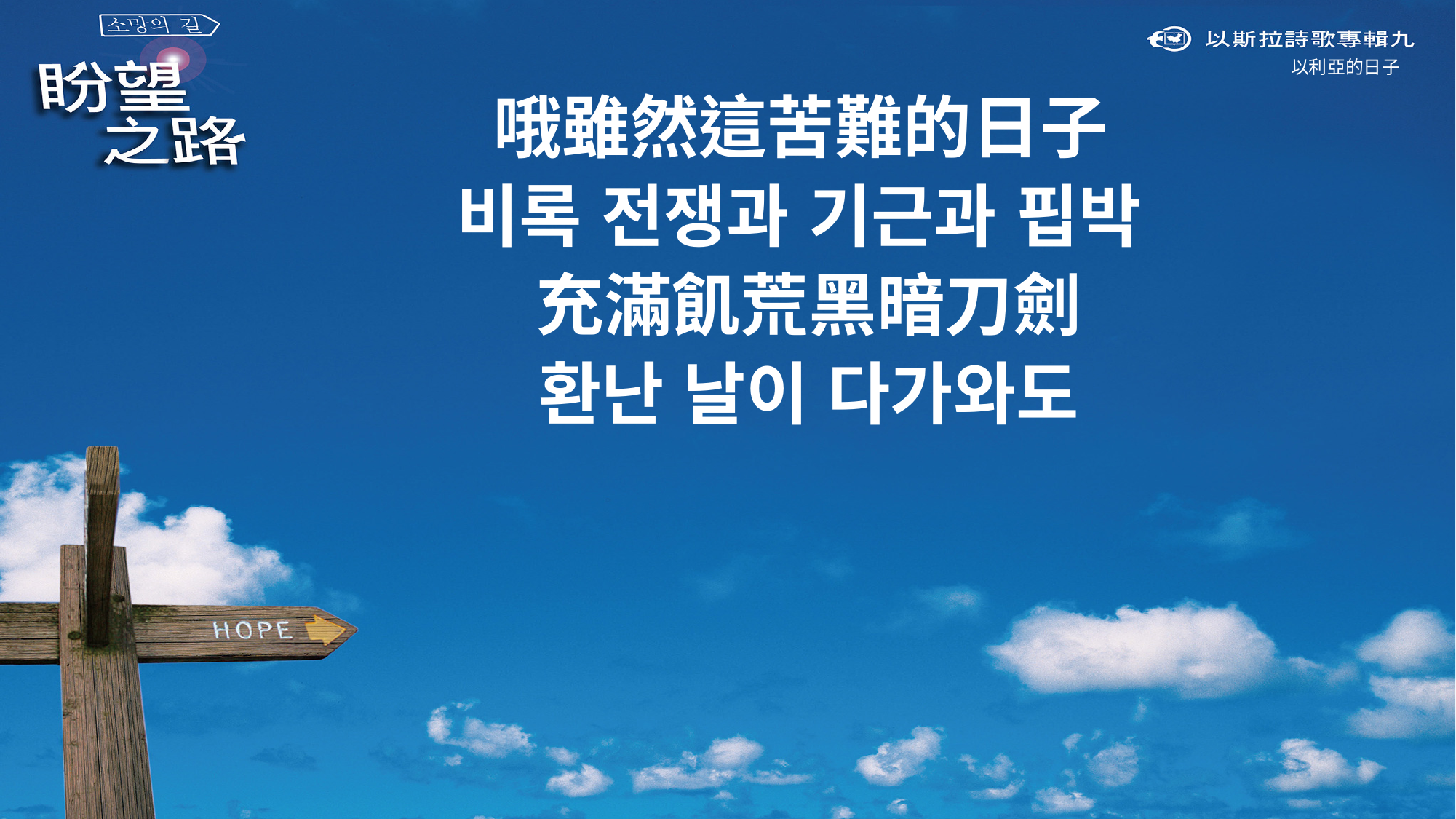

以利亞的日子
哦雖然這苦難的日子
비록 전쟁과 기근과 핍박
充滿飢荒黑暗刀劍
환난 날이 다가와도